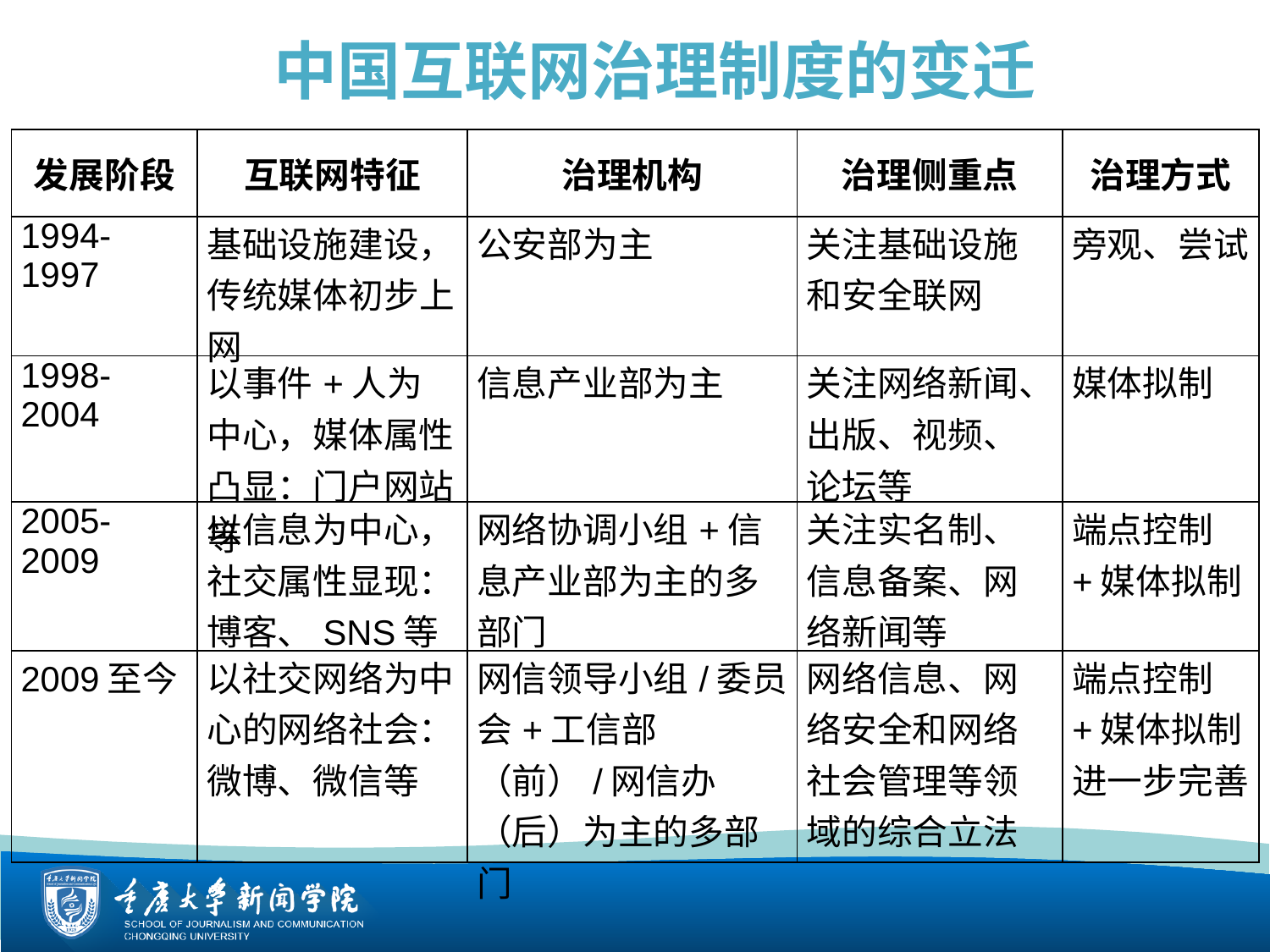

中国互联网治理制度的变迁
| 发展阶段 | 互联网特征 | 治理机构 | 治理侧重点 | 治理方式 |
| --- | --- | --- | --- | --- |
| 1994-1997 | 基础设施建设，传统媒体初步上网 | 公安部为主 | 关注基础设施和安全联网 | 旁观、尝试 |
| 1998-2004 | 以事件+人为中心，媒体属性凸显：门户网站等 | 信息产业部为主 | 关注网络新闻、出版、视频、论坛等 | 媒体拟制 |
| 2005-2009 | 以信息为中心，社交属性显现：博客、SNS等 | 网络协调小组+信息产业部为主的多部门 | 关注实名制、信息备案、网络新闻等 | 端点控制+媒体拟制 |
| 2009至今 | 以社交网络为中心的网络社会：微博、微信等 | 网信领导小组/委员会+工信部（前）/网信办（后）为主的多部门 | 网络信息、网络安全和网络社会管理等领域的综合立法 | 端点控制+媒体拟制进一步完善 |